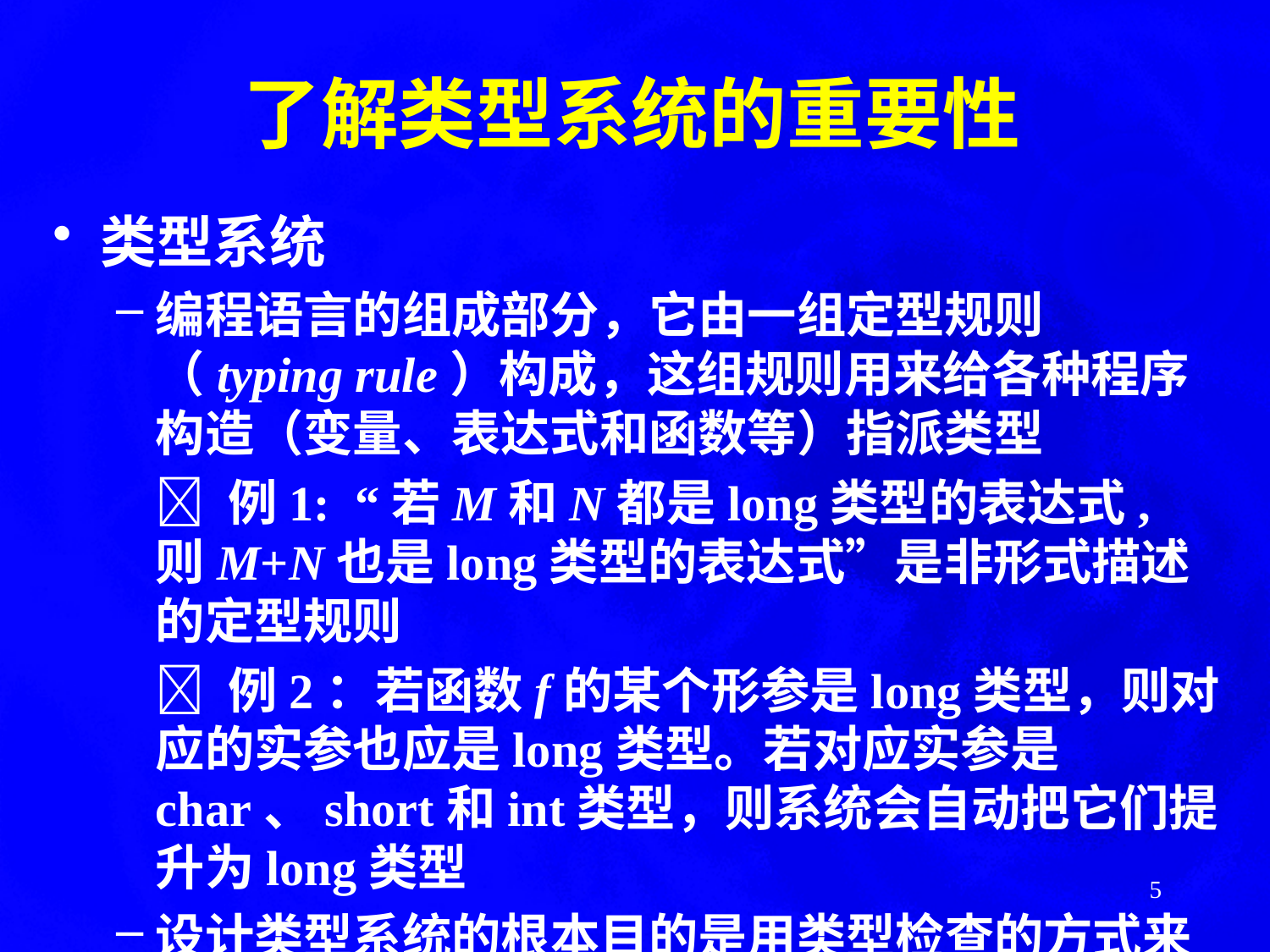

了解类型系统的重要性
类型系统
编程语言的组成部分，它由一组定型规则（typing rule）构成，这组规则用来给各种程序构造（变量、表达式和函数等）指派类型
	• 例1:  “若M和N都是long类型的表达式,  则M+N也是long类型的表达式”是非形式描述的定型规则
	• 例2：若函数f的某个形参是long类型，则对应的实参也应是long类型。若对应实参是char、short和int类型，则系统会自动把它们提升为long类型
设计类型系统的根本目的是用类型检查的方式来保证合法程序运行时侯的行为是良好的
5